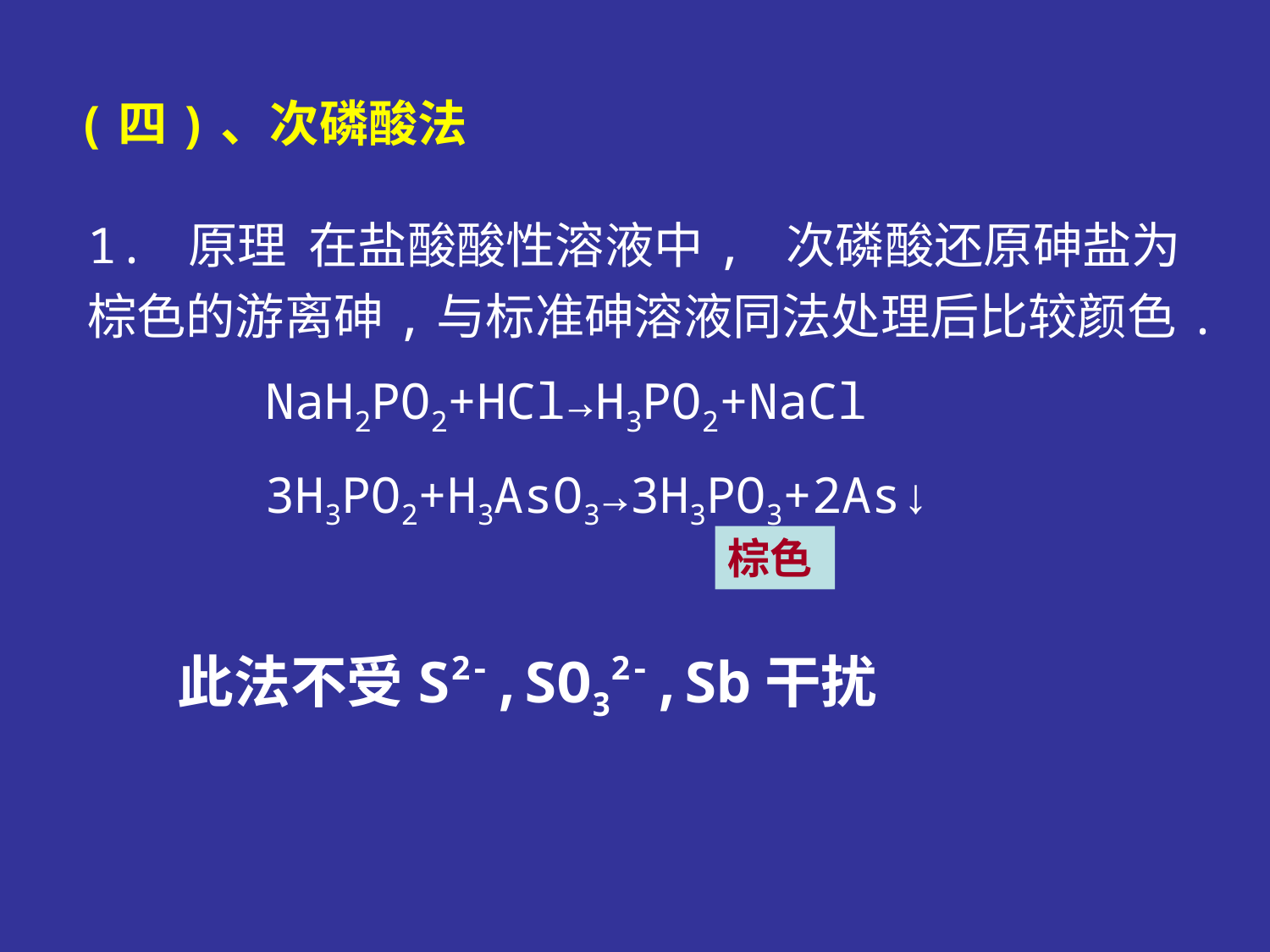

(四)、次磷酸法
1. 原理  在盐酸酸性溶液中, 次磷酸还原砷盐为棕色的游离砷,与标准砷溶液同法处理后比较颜色.
      NaH2PO2+HCl→H3PO2+NaCl
      3H3PO2+H3AsO3→3H3PO3+2As↓

棕色
此法不受S2-,SO32-,Sb干扰